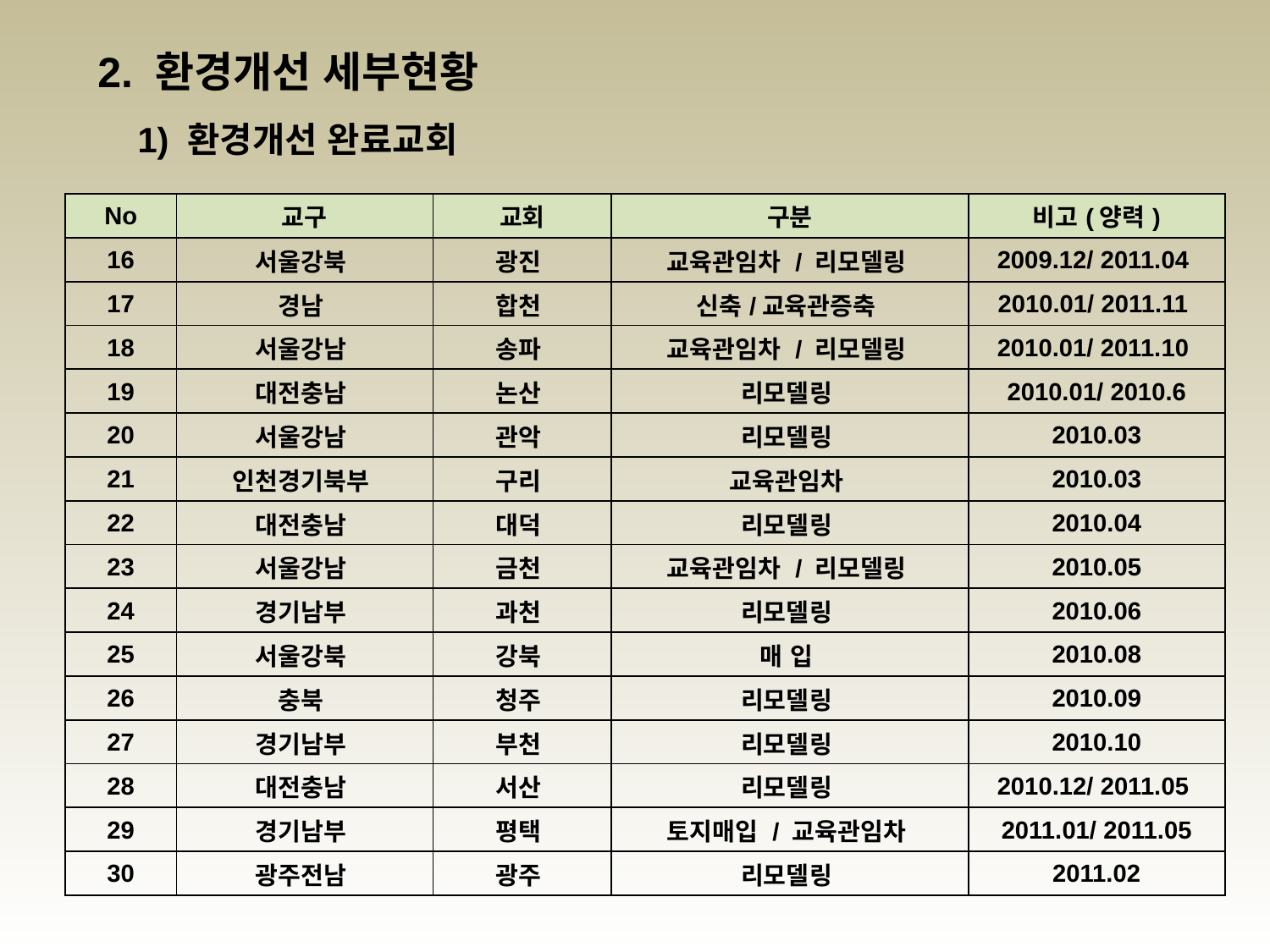

2. 환경개선 세부현황
1) 환경개선 완료교회
| No | 교구 | 교회 | 구분 | 비고(양력) |
| --- | --- | --- | --- | --- |
| 16 | 서울강북 | 광진 | 교육관임차 / 리모델링 | 2009.12/ 2011.04 |
| 17 | 경남 | 합천 | 신축/교육관증축 | 2010.01/ 2011.11 |
| 18 | 서울강남 | 송파 | 교육관임차 / 리모델링 | 2010.01/ 2011.10 |
| 19 | 대전충남 | 논산 | 리모델링 | 2010.01/ 2010.6 |
| 20 | 서울강남 | 관악 | 리모델링 | 2010.03 |
| 21 | 인천경기북부 | 구리 | 교육관임차 | 2010.03 |
| 22 | 대전충남 | 대덕 | 리모델링 | 2010.04 |
| 23 | 서울강남 | 금천 | 교육관임차 / 리모델링 | 2010.05 |
| 24 | 경기남부 | 과천 | 리모델링 | 2010.06 |
| 25 | 서울강북 | 강북 | 매 입 | 2010.08 |
| 26 | 충북 | 청주 | 리모델링 | 2010.09 |
| 27 | 경기남부 | 부천 | 리모델링 | 2010.10 |
| 28 | 대전충남 | 서산 | 리모델링 | 2010.12/ 2011.05 |
| 29 | 경기남부 | 평택 | 토지매입 / 교육관임차 | 2011.01/ 2011.05 |
| 30 | 광주전남 | 광주 | 리모델링 | 2011.02 |